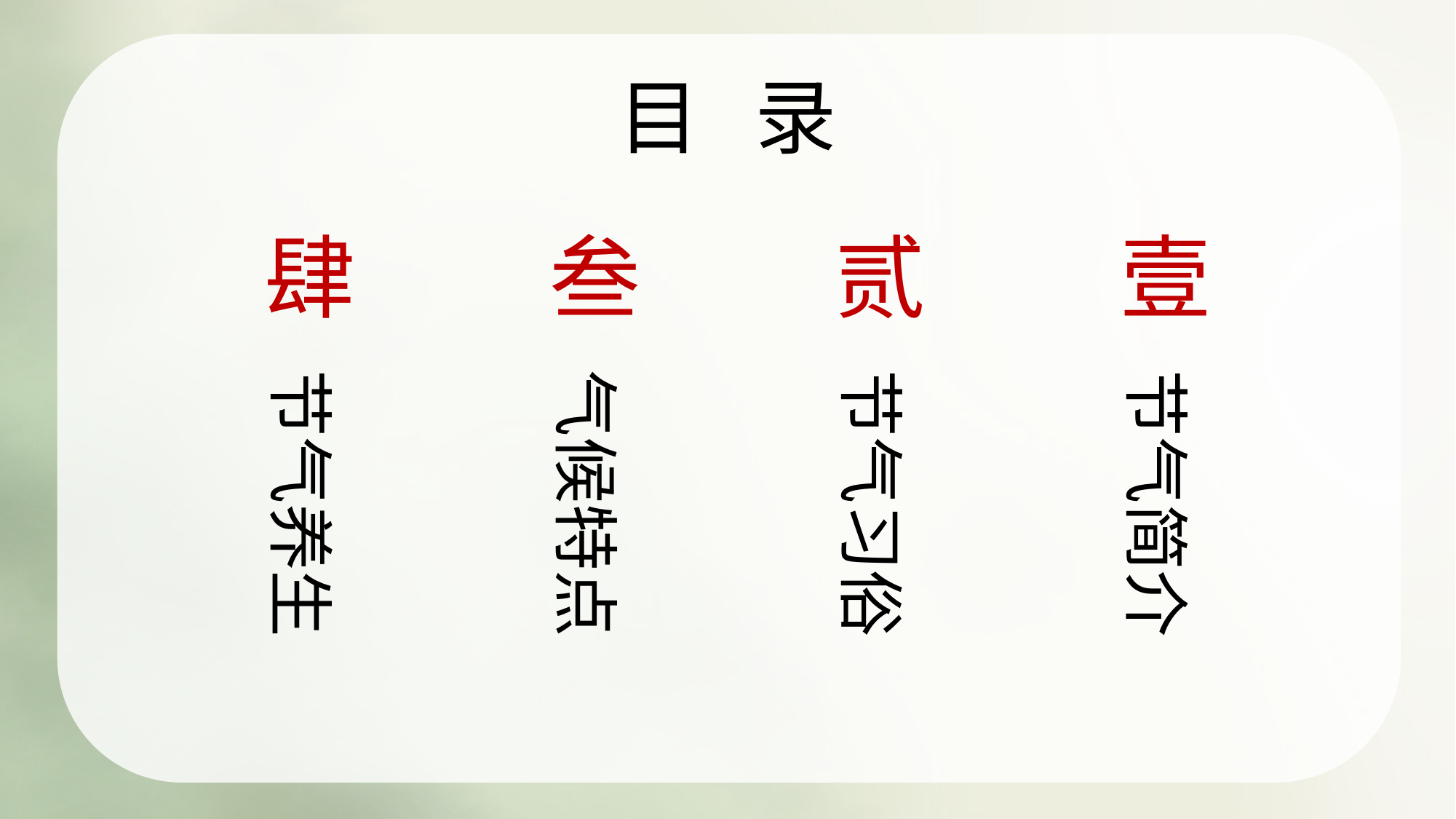

目   录
肆
叁
贰
壹
节气养生
气候特点
节气习俗
节气简介